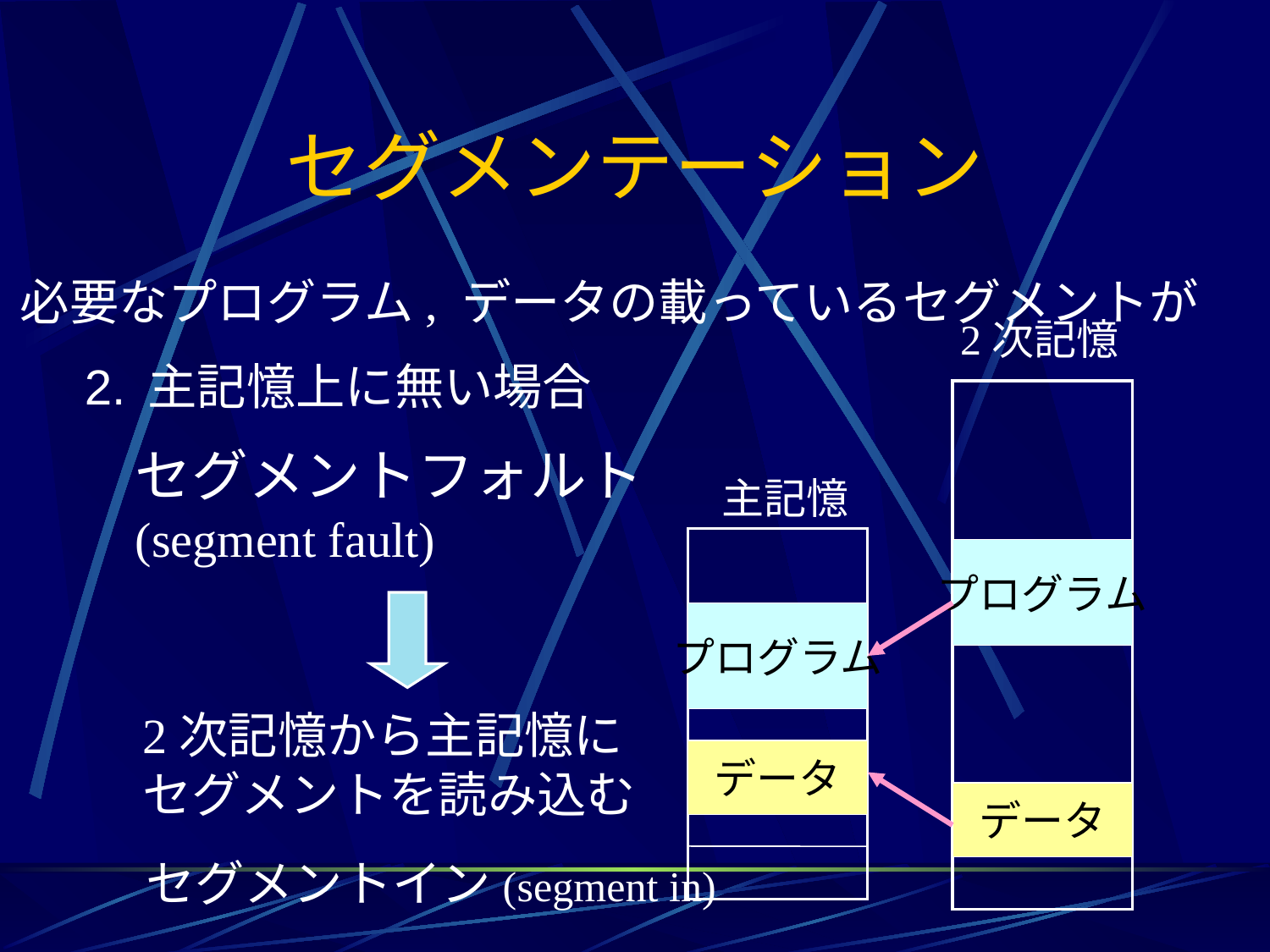

# セグメンテーション
必要なプログラム, データの載っているセグメントが
2次記憶
主記憶上に無い場合

セグメントフォルト
(segment fault)
主記憶

プログラム
データ

2次記憶から主記憶に
セグメントを読み込む
プログラム

データ

セグメントイン(segment in)